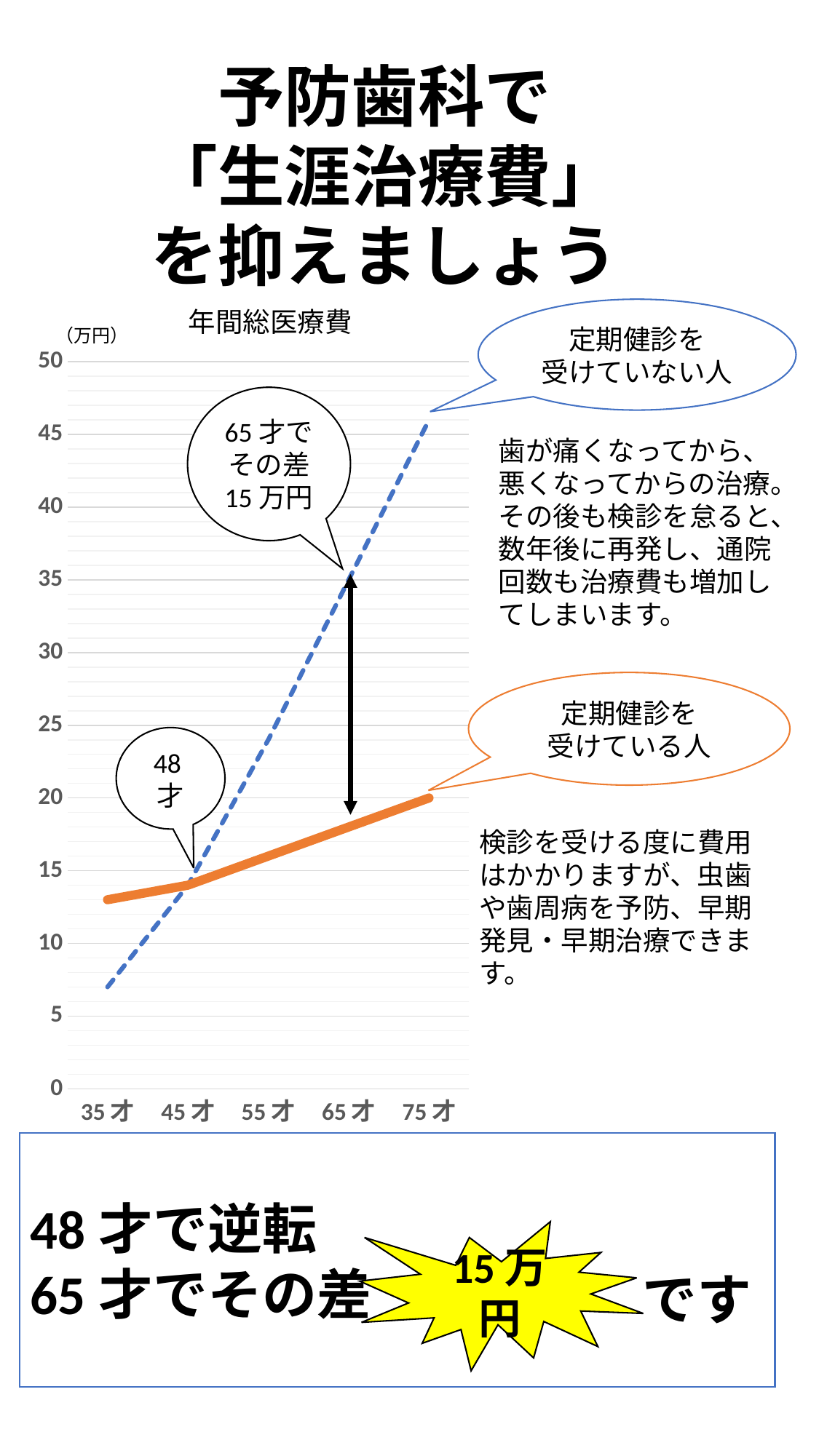

予防歯科で
「生涯治療費」
を抑えましょう
年間総医療費
定期健診を
受けていない人
（万円）

### Chart

| Category | 一般的 | 定期ケアを行っている人 |
|---|---|---|
| 35才 | 7.0 | 13.0 |
| 45才 | 14.0 | 14.0 |
| 55才 | 24.0 | 16.0 |
| 65才 | 35.0 | 18.0 |
| 75才 | 46.0 | 20.0 |
65才でその差
15万円
歯が痛くなってから、悪くなってからの治療。
その後も検診を怠ると、数年後に再発し、通院回数も治療費も増加してしまいます。
定期健診を
受けている人
48才
検診を受ける度に費用はかかりますが、虫歯や歯周病を予防、早期発見・早期治療できます。
48才で逆転
65才でその差
15万円
です